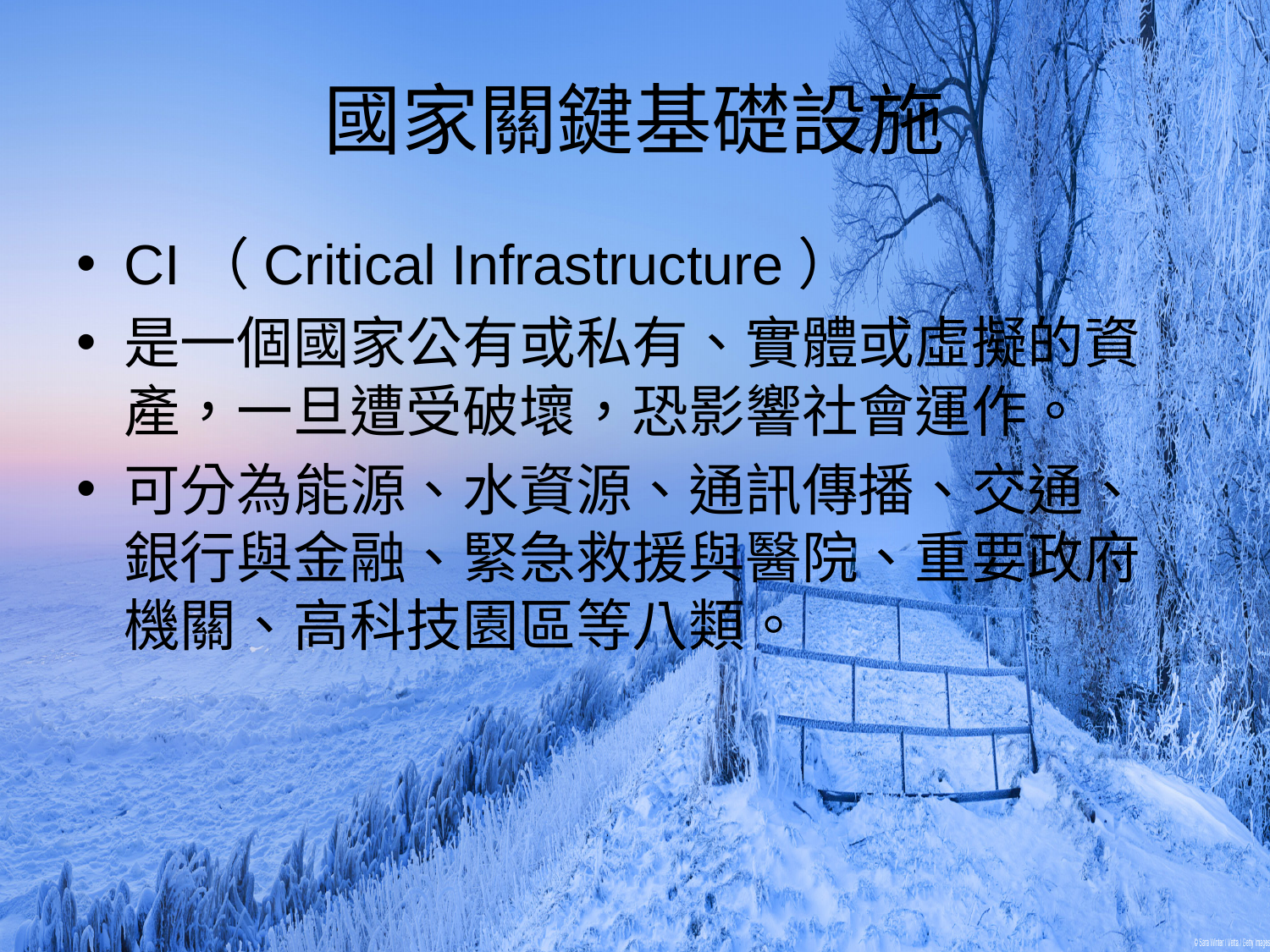

# 國家關鍵基礎設施
CI（Critical Infrastructure）
是一個國家公有或私有、實體或虛擬的資產，一旦遭受破壞，恐影響社會運作。
可分為能源、水資源、通訊傳播、交通、銀行與金融、緊急救援與醫院、重要政府機關、高科技園區等八類。